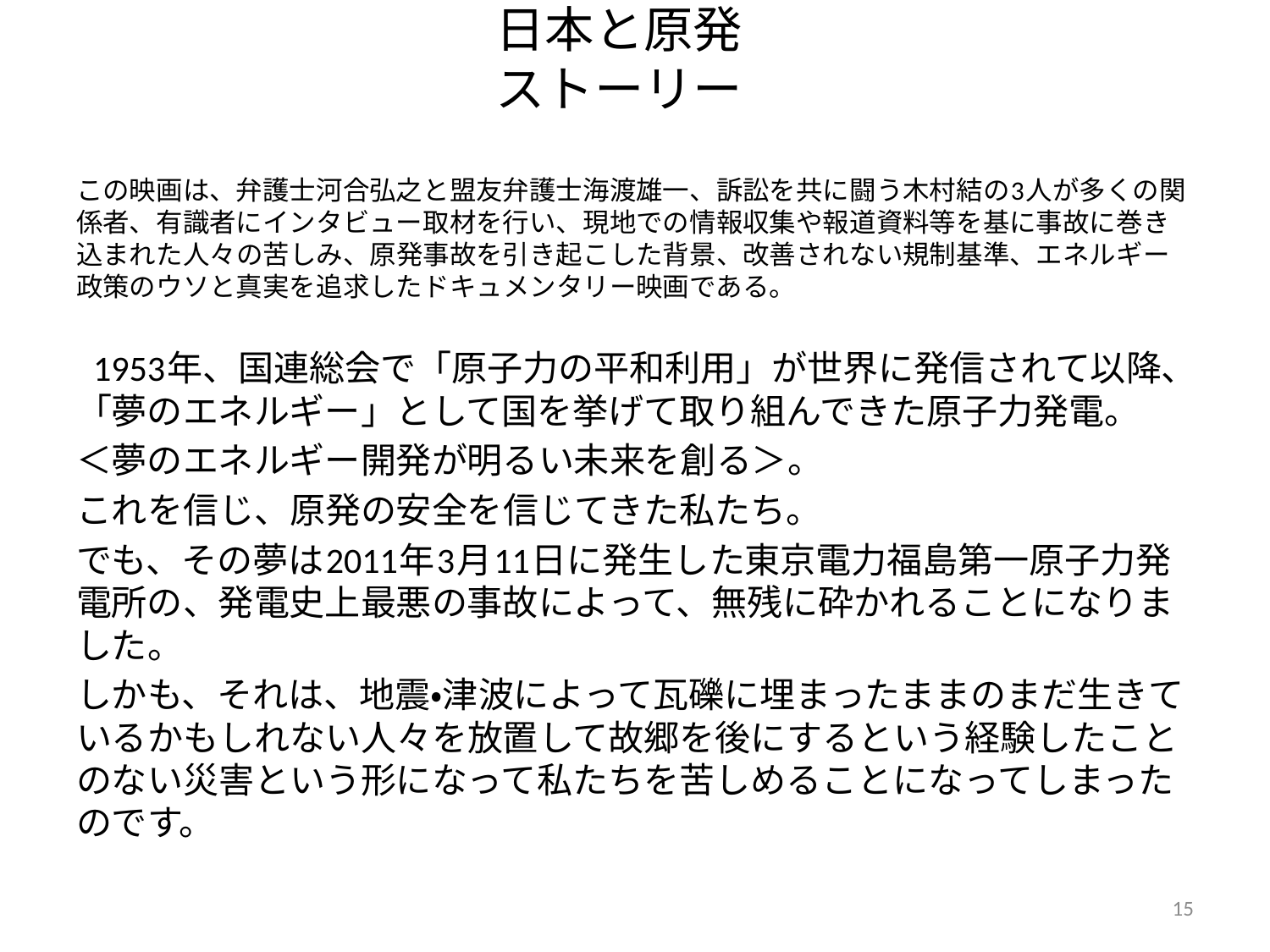

# 日本と原発 ストーリー
この映画は、弁護士河合弘之と盟友弁護士海渡雄一、訴訟を共に闘う木村結の3人が多くの関係者、有識者にインタビュー取材を行い、現地での情報収集や報道資料等を基に事故に巻き込まれた人々の苦しみ、原発事故を引き起こした背景、改善されない規制基準、エネルギー政策のウソと真実を追求したドキュメンタリー映画である。

　1953年、国連総会で「原子力の平和利用」が世界に発信されて以降、「夢のエネルギー」として国を挙げて取り組んできた原子力発電。
＜夢のエネルギー開発が明るい未来を創る＞。
これを信じ、原発の安全を信じてきた私たち。
でも、その夢は2011年3月11日に発生した東京電力福島第一原子力発電所の、発電史上最悪の事故によって、無残に砕かれることになりました。
しかも、それは、地震・津波によって瓦礫に埋まったままのまだ生きているかもしれない人々を放置して故郷を後にするという経験したことのない災害という形になって私たちを苦しめることになってしまったのです。

15